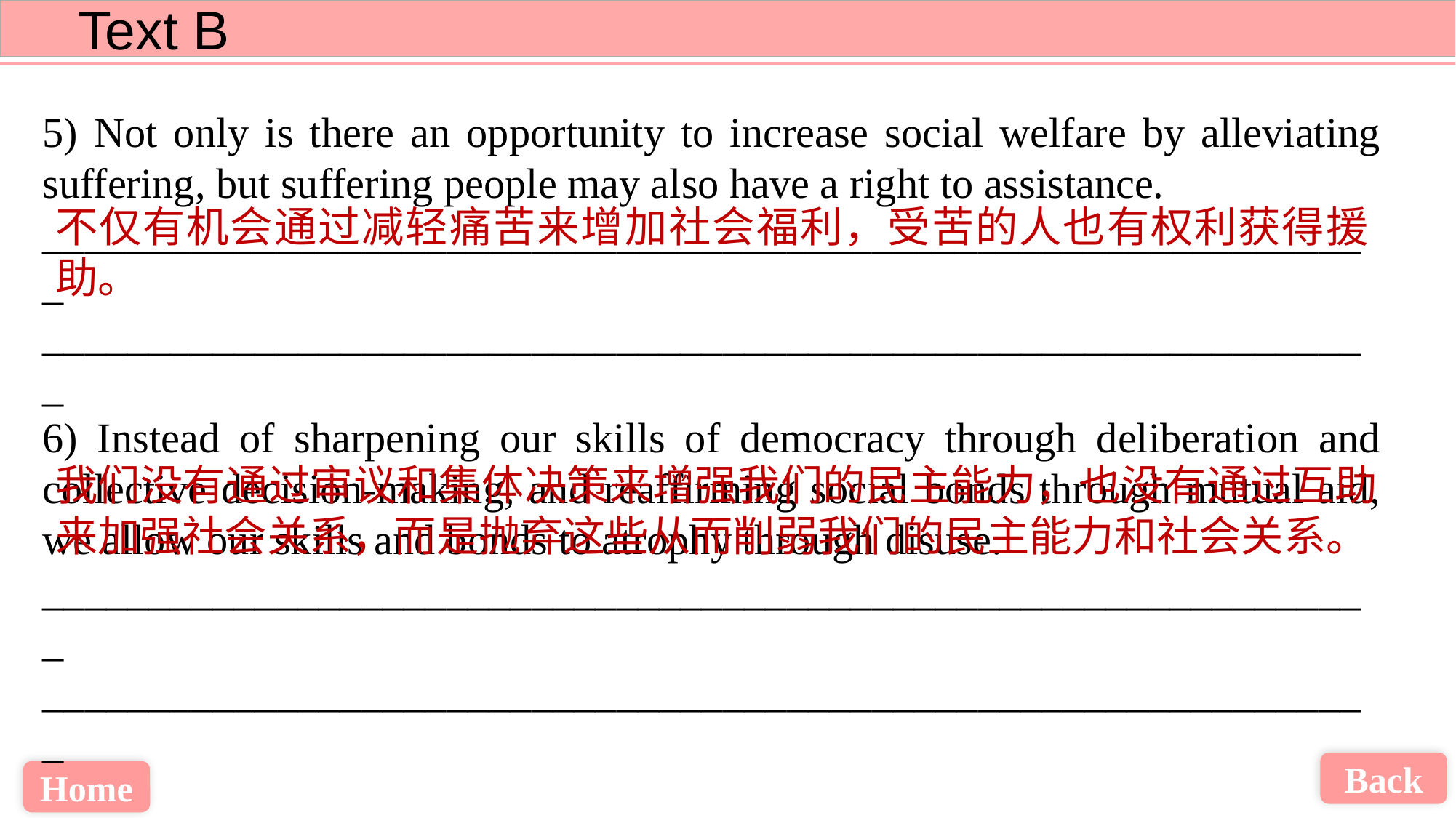

5) Not only is there an opportunity to increase social welfare by alleviating suffering, but suffering people may also have a right to assistance.
_______________________________________________________________
_______________________________________________________________
6) Instead of sharpening our skills of democracy through deliberation and collective decision-making, and reaffirming social bonds through mutual aid, we allow our skills and bonds to atrophy through disuse.
_______________________________________________________________
_______________________________________________________________
不仅有机会通过减轻痛苦来增加社会福利，受苦的人也有权利获得援助。
我们没有通过审议和集体决策来增强我们的民主能力，也没有通过互助来加强社会关系，而是抛弃这些从而削弱我们的民主能力和社会关系。
Back